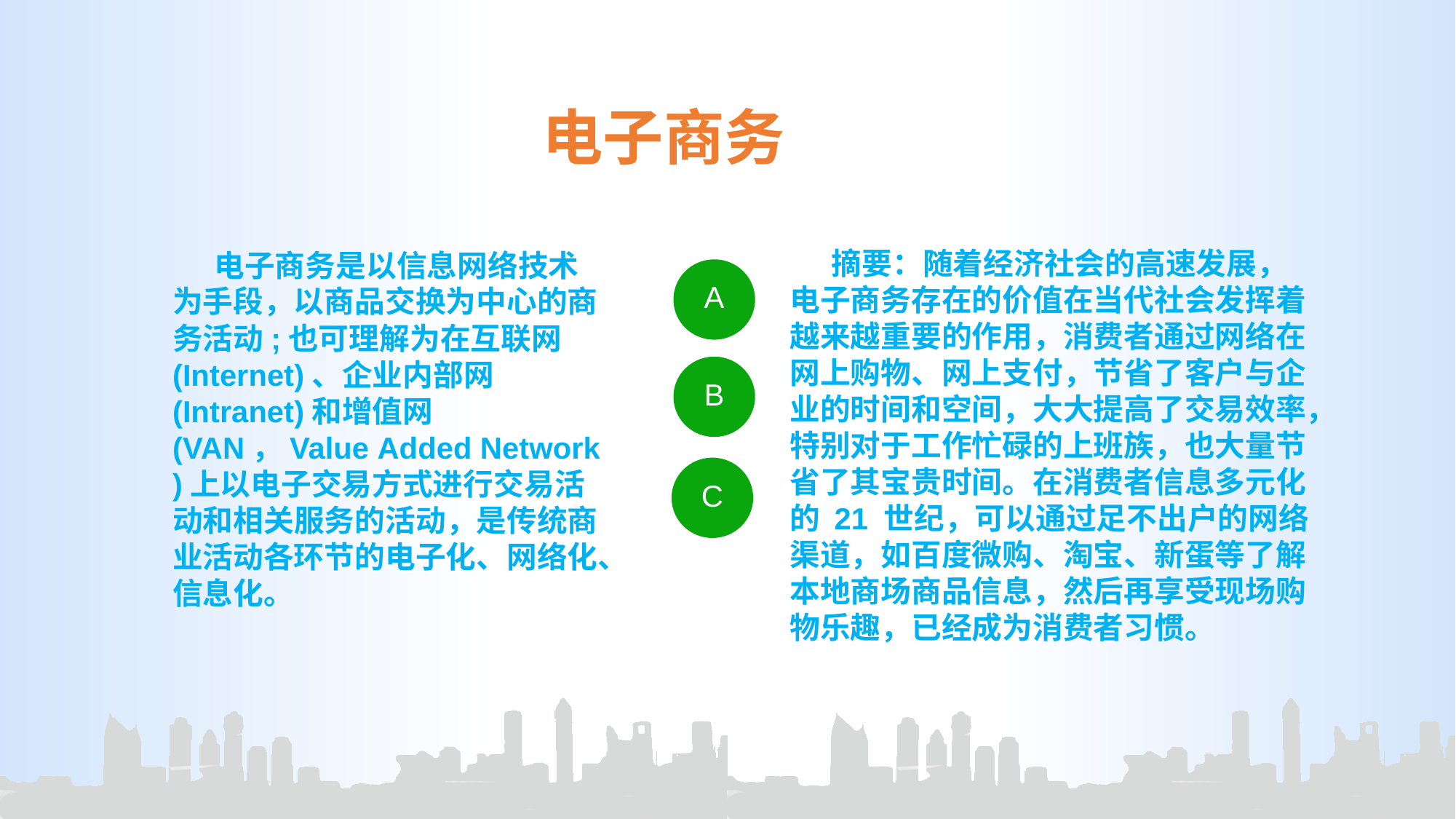

电子商务
     摘要：随着经济社会的高速发展，电子商务存在的价值在当代社会发挥着越来越重要的作用，消费者通过网络在网上购物、网上支付，节省了客户与企业的时间和空间，大大提高了交易效率，特别对于工作忙碌的上班族，也大量节省了其宝贵时间。在消费者信息多元化的 21 世纪，可以通过足不出户的网络渠道，如百度微购、淘宝、新蛋等了解本地商场商品信息，然后再享受现场购物乐趣，已经成为消费者习惯。
     电子商务是以信息网络技术为手段，以商品交换为中心的商务活动;也可理解为在互联网(Internet)、企业内部网(Intranet)和增值网(VAN，Value Added Network)上以电子交易方式进行交易活动和相关服务的活动，是传统商业活动各环节的电子化、网络化、信息化。
A
B
C
.